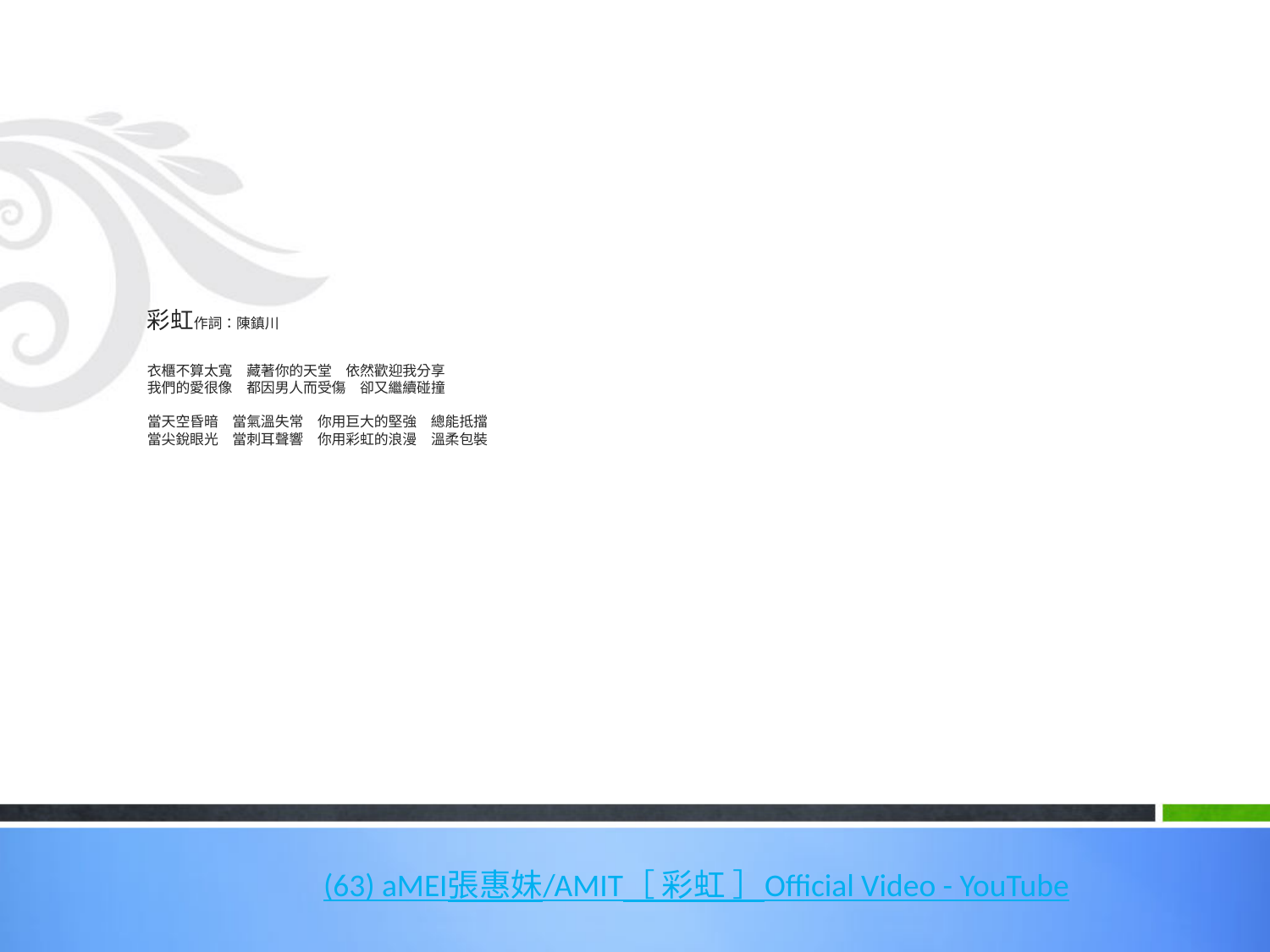

# 彩虹作詞：陳鎮川 衣櫃不算太寬　藏著你的天堂　依然歡迎我分享 我們的愛很像　都因男人而受傷　卻又繼續碰撞 當天空昏暗　當氣溫失常　你用巨大的堅強　總能抵擋 當尖銳眼光　當刺耳聲響　你用彩虹的浪漫　溫柔包裝
(63) aMEI張惠妹/AMIT［ 彩虹 ］Official Video - YouTube